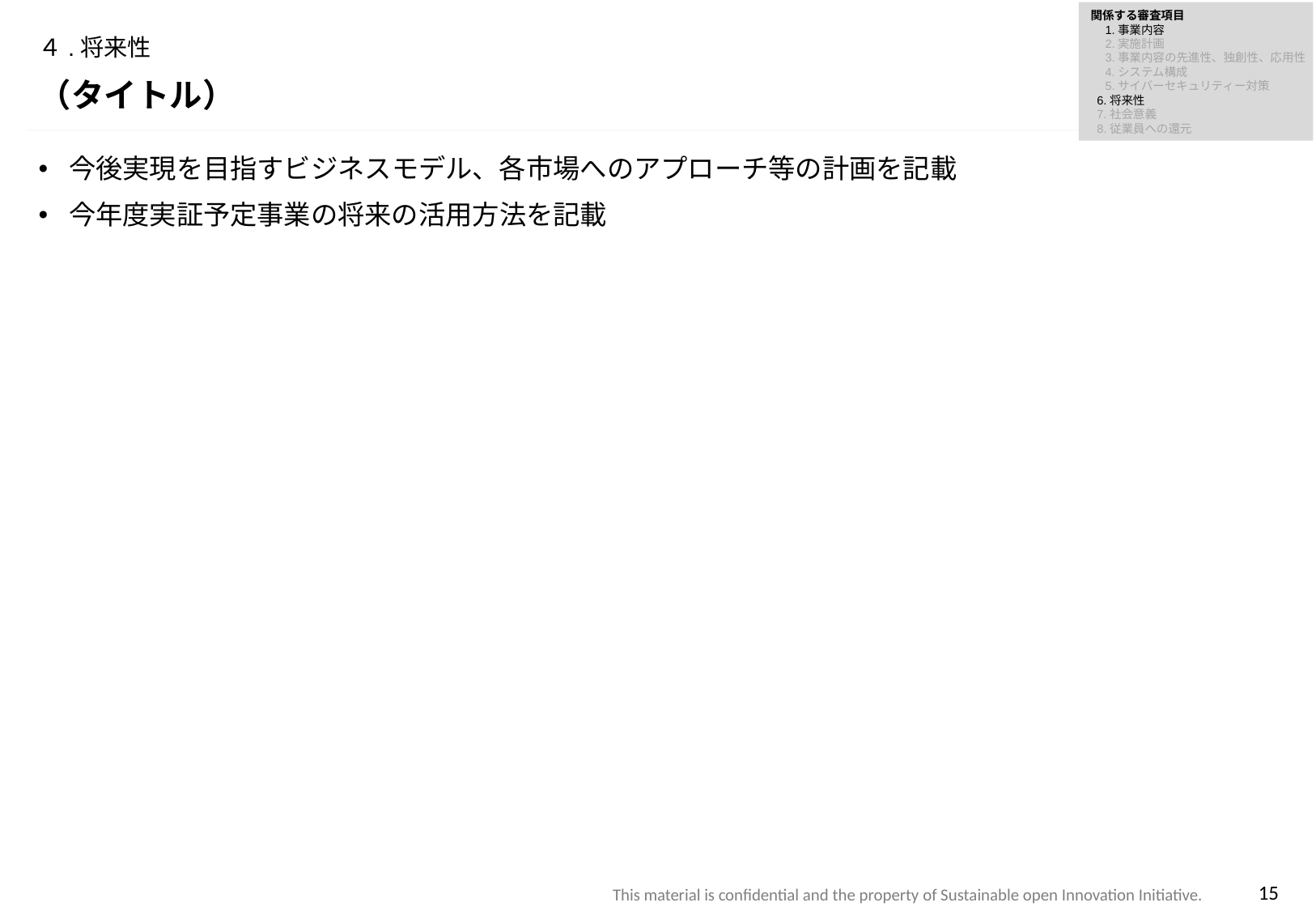

関係する審査項目
　1.事業内容
　2.実施計画
　3.事業内容の先進性、独創性、応用性
　4.システム構成
　5.サイバーセキュリティー対策
  6.将来性
  7.社会意義
  8.従業員への還元
# ４.将来性
（タイトル）
今後実現を目指すビジネスモデル、各市場へのアプローチ等の計画を記載
今年度実証予定事業の将来の活用方法を記載